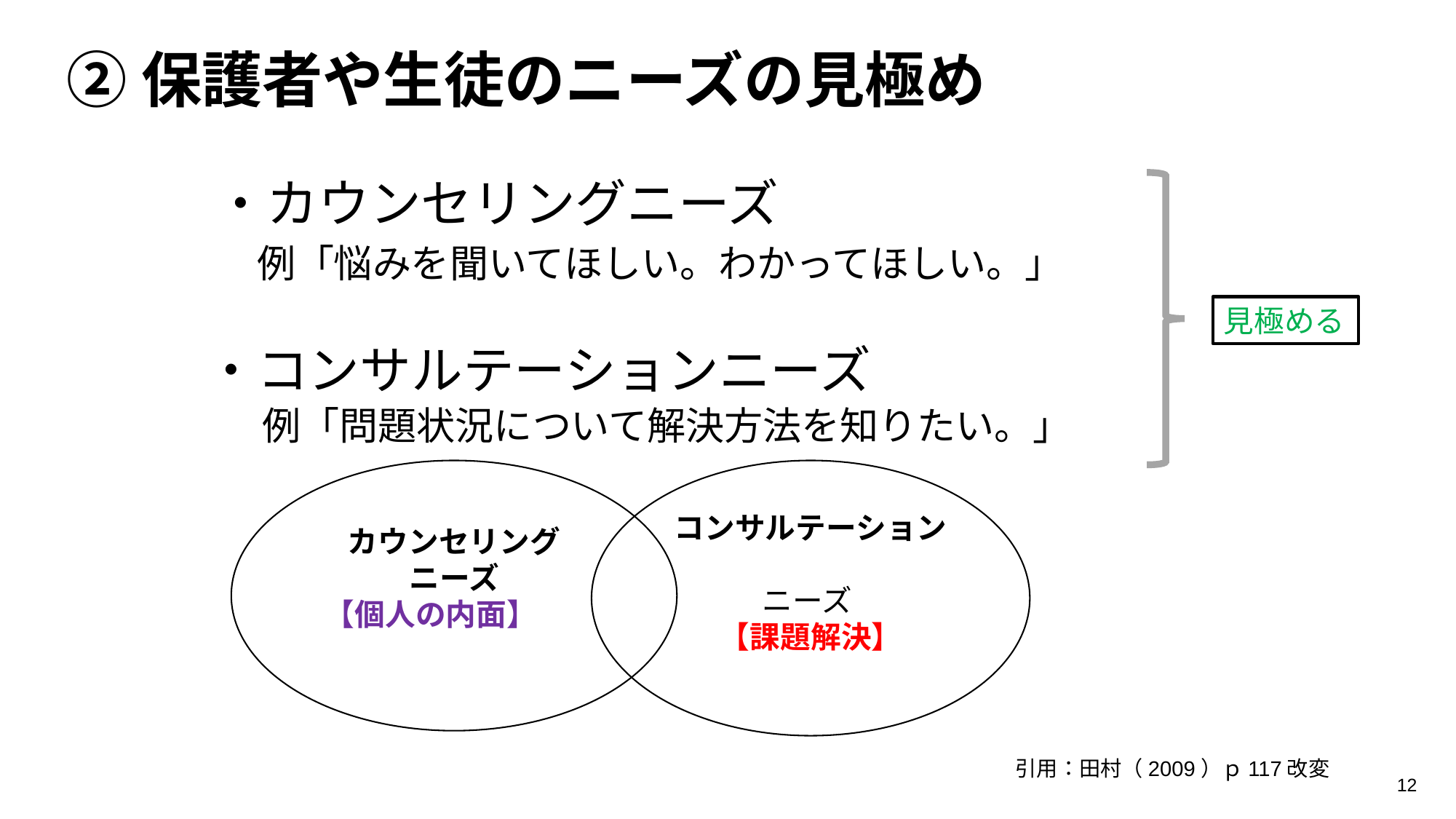

# ②保護者や生徒のニーズの見極め
 ・カウンセリングニーズ
　例「悩みを聞いてほしい。わかってほしい。」

・コンサルテーションニーズ
 　例「問題状況について解決方法を知りたい。」

　　　　　　　　　ニーズ

見極める

カウンセリング
ニーズ
 【個人の内面】や問題

コンサルテーション
ニーズ
【課題解決】

引用：田村（2009）ｐ117改変
12